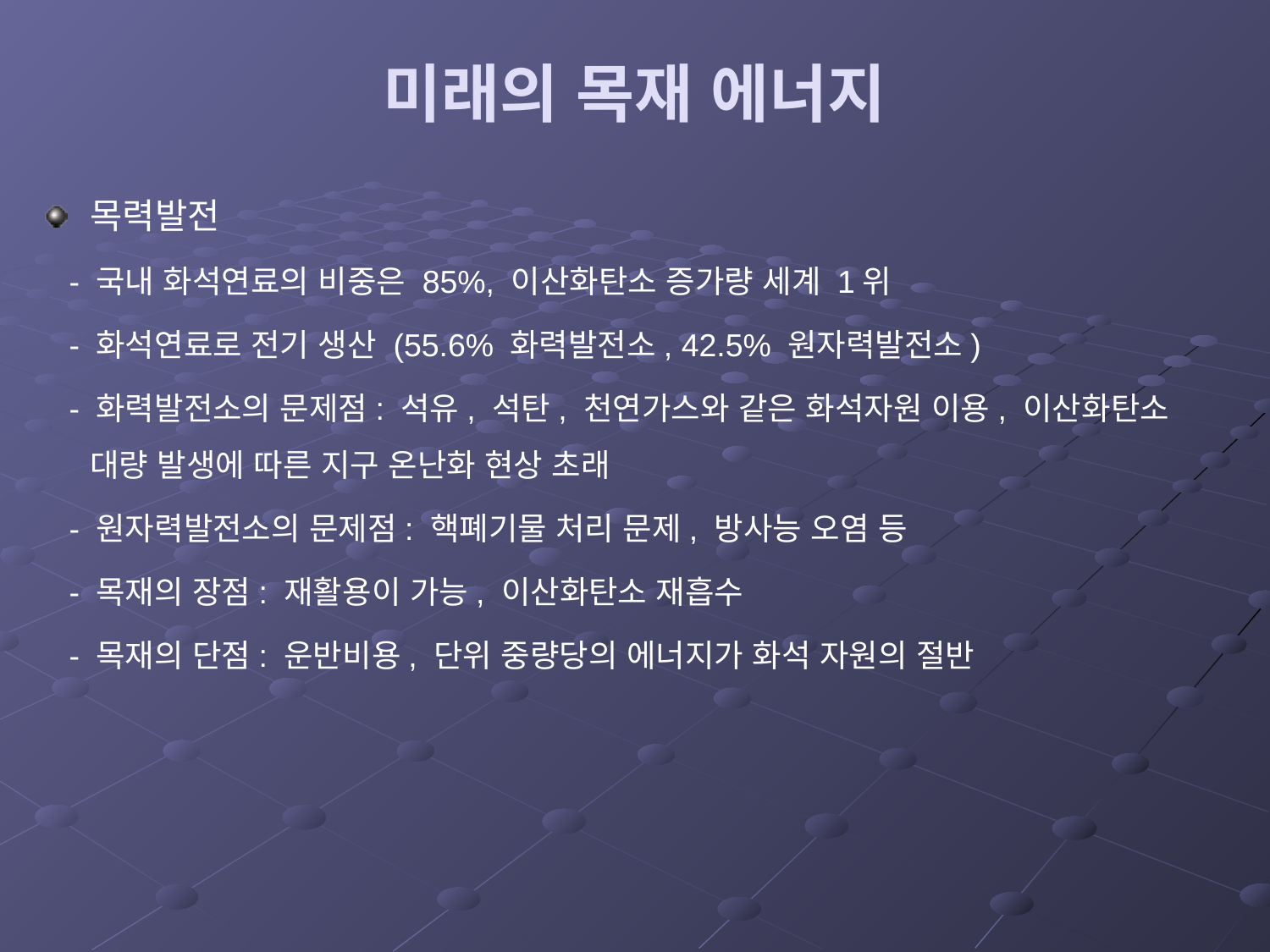

# 미래의 목재 에너지
목력발전
   - 국내 화석연료의 비중은 85%, 이산화탄소 증가량 세계 1위
   - 화석연료로 전기 생산 (55.6% 화력발전소, 42.5% 원자력발전소)
   - 화력발전소의 문제점: 석유, 석탄, 천연가스와 같은 화석자원 이용, 이산화탄소 대량 발생에 따른 지구 온난화 현상 초래
   - 원자력발전소의 문제점: 핵폐기물 처리 문제, 방사능 오염 등
   - 목재의 장점: 재활용이 가능, 이산화탄소 재흡수
   - 목재의 단점: 운반비용, 단위 중량당의 에너지가 화석 자원의 절반